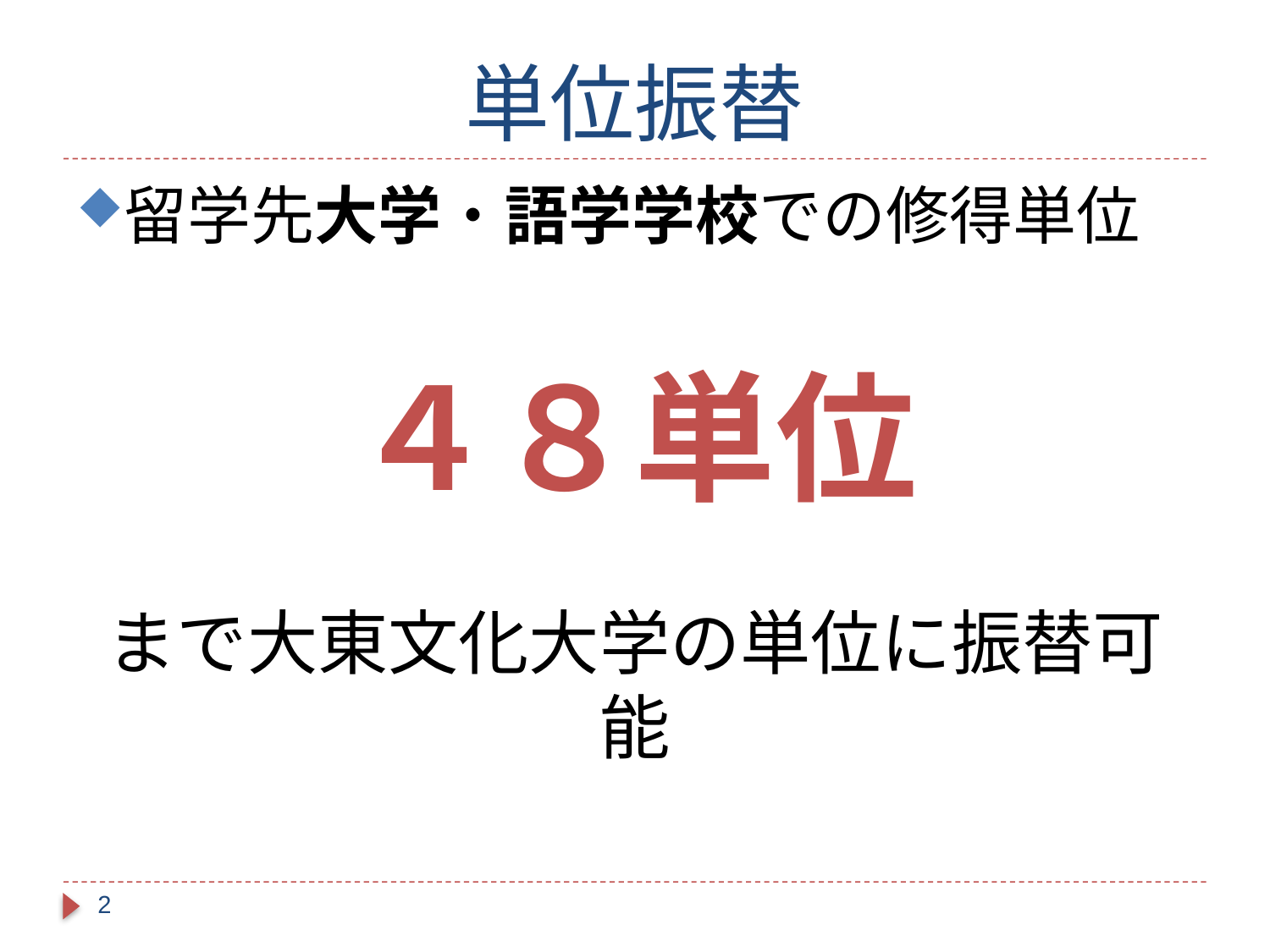

# 単位振替
留学先大学・語学学校での修得単位

４８単位

まで大東文化大学の単位に振替可能
2